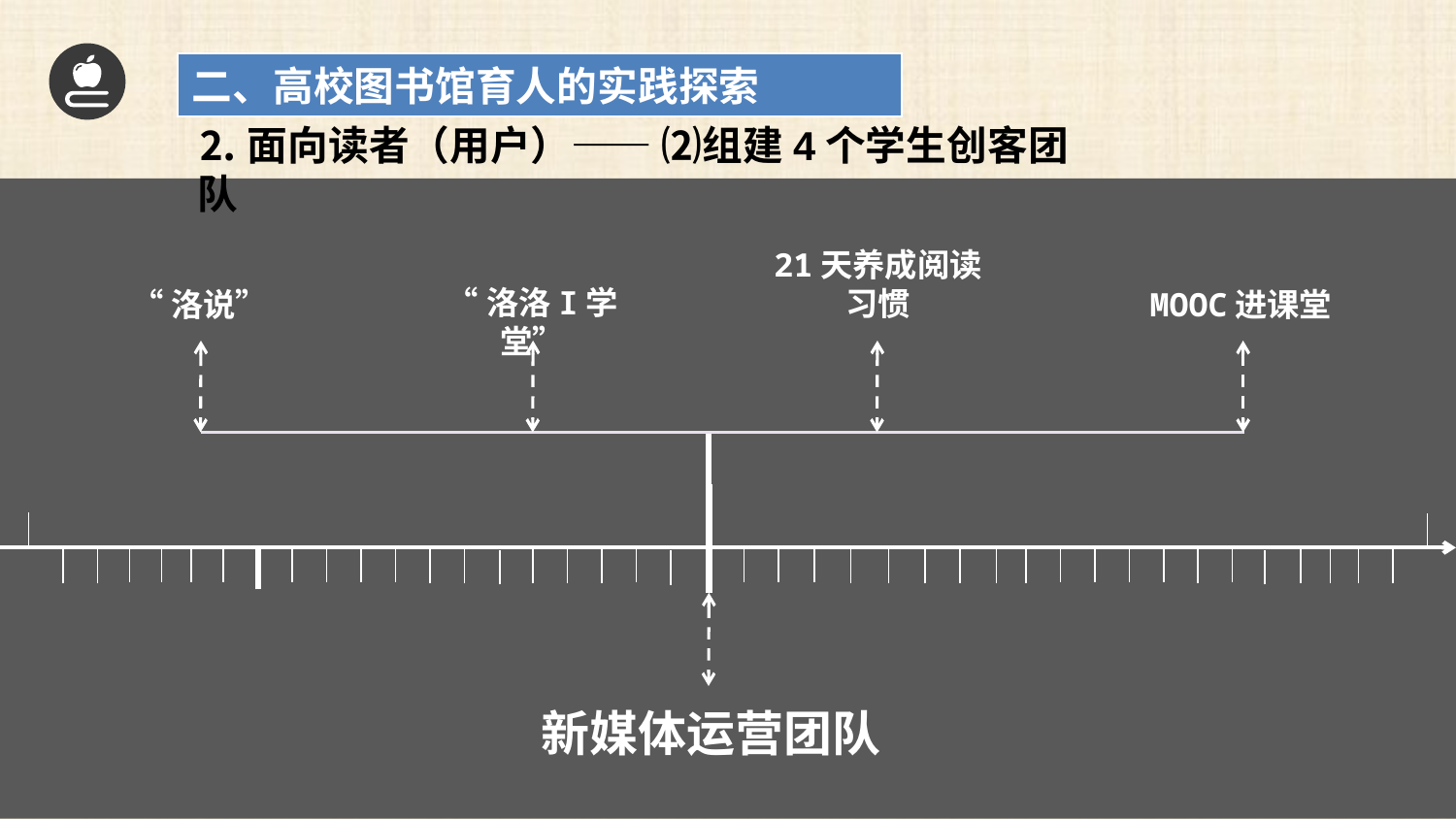

二、高校图书馆育人的实践探索
⒉面向读者（用户）—— ⑵组建4个学生创客团队

21天养成阅读习惯
“洛洛I学堂”
“洛说”
MOOC进课堂
新媒体运营团队